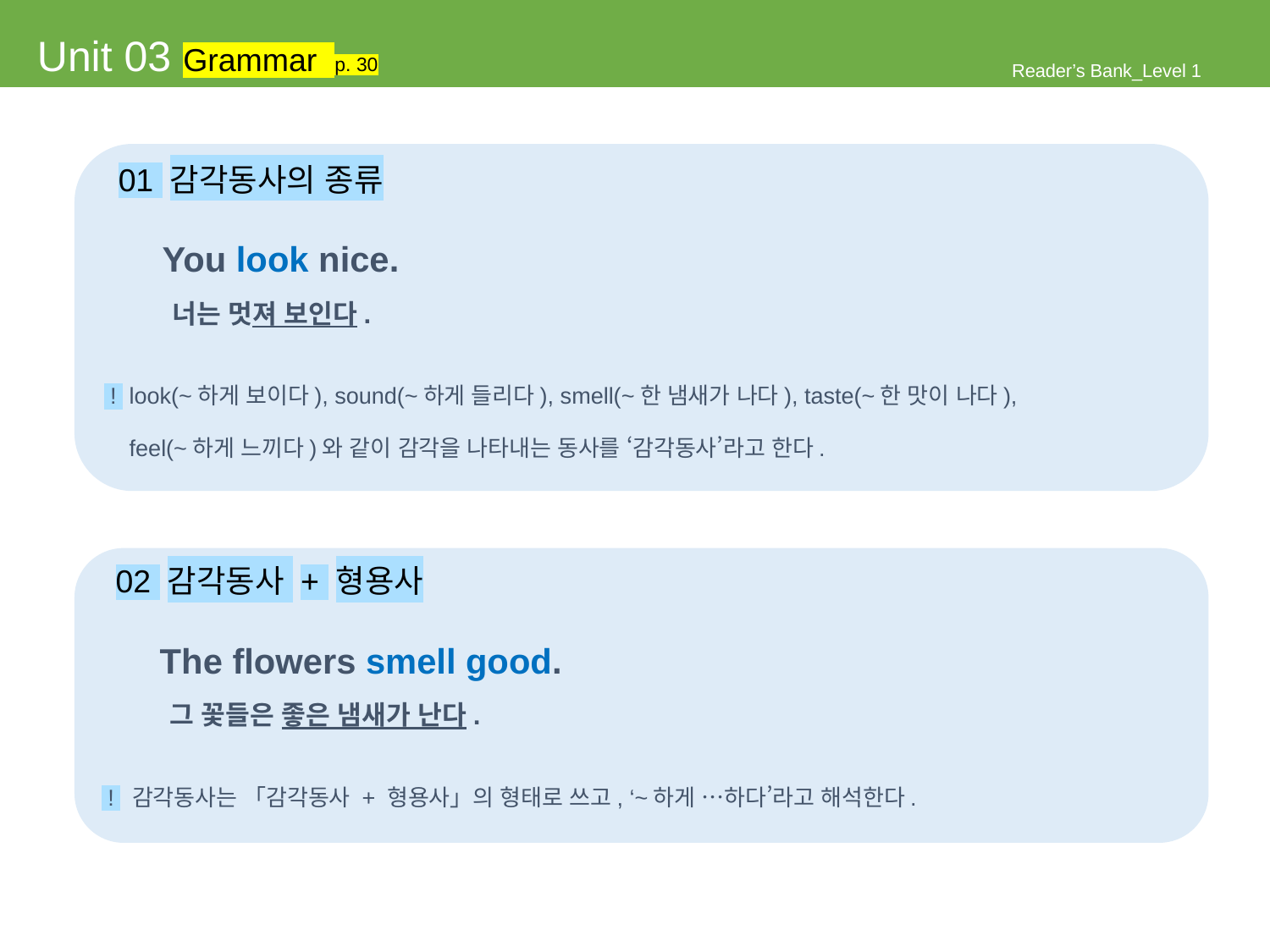

# Unit 03 Grammar  p. 30
Reader’s Bank_Level 1

  01 감각동사의 종류

      You look nice.
      너는 멋져 보인다.

 !  look(~하게 보이다), sound(~하게 들리다), smell(~한 냄새가 나다), taste(~한 맛이 나다),
    feel(~하게 느끼다)와 같이 감각을 나타내는 동사를 ‘감각동사’라고 한다.

  02 감각동사 + 형용사

      The flowers smell good.
      그 꽃들은 좋은 냄새가 난다.

 !  감각동사는 「감각동사 + 형용사」의 형태로 쓰고, ‘~하게 …하다’라고 해석한다.